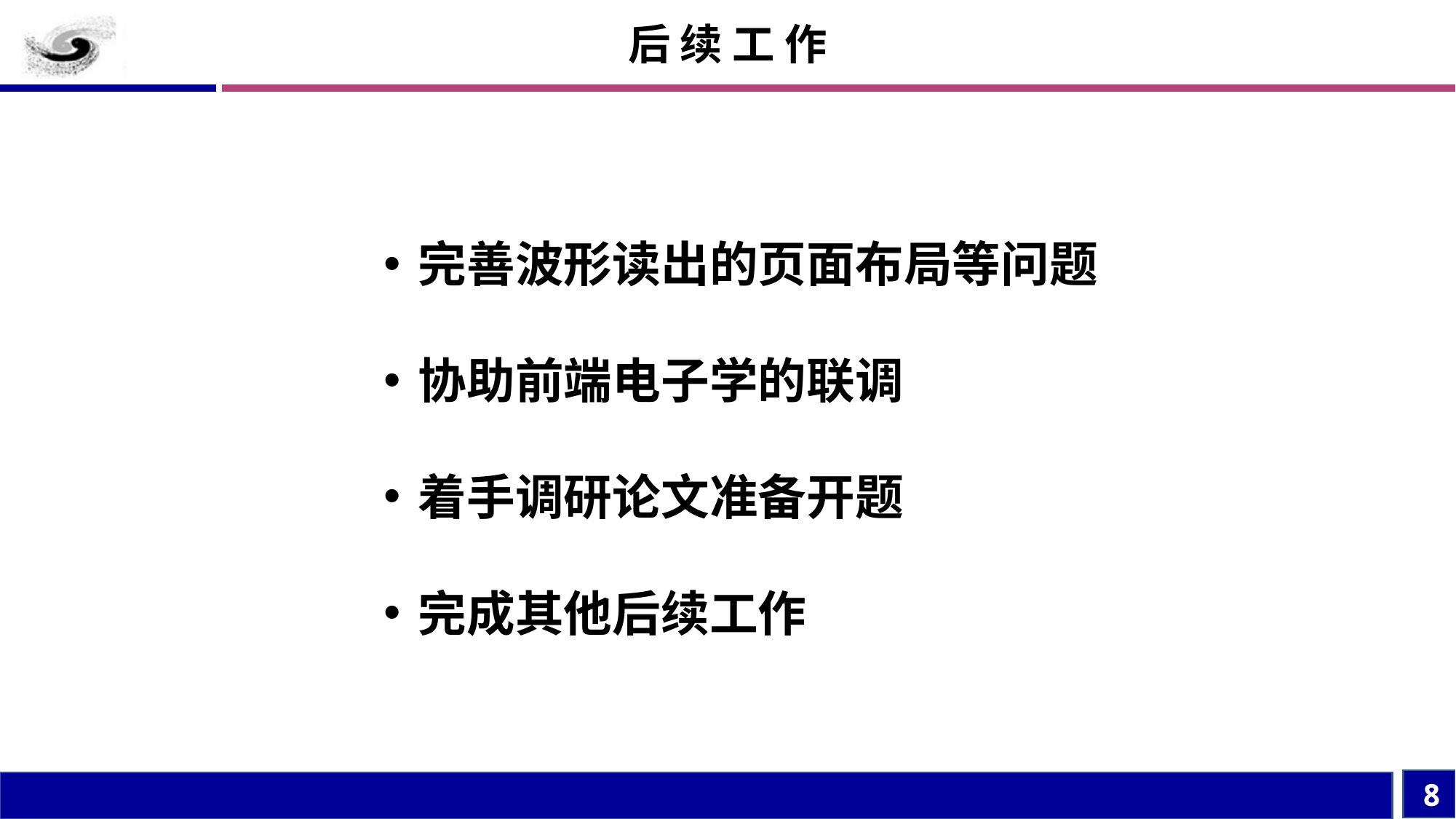

后 续 工 作

完善波形读出的页面布局等问题

协助前端电子学的联调

着手调研论文准备开题

完成其他后续工作

8